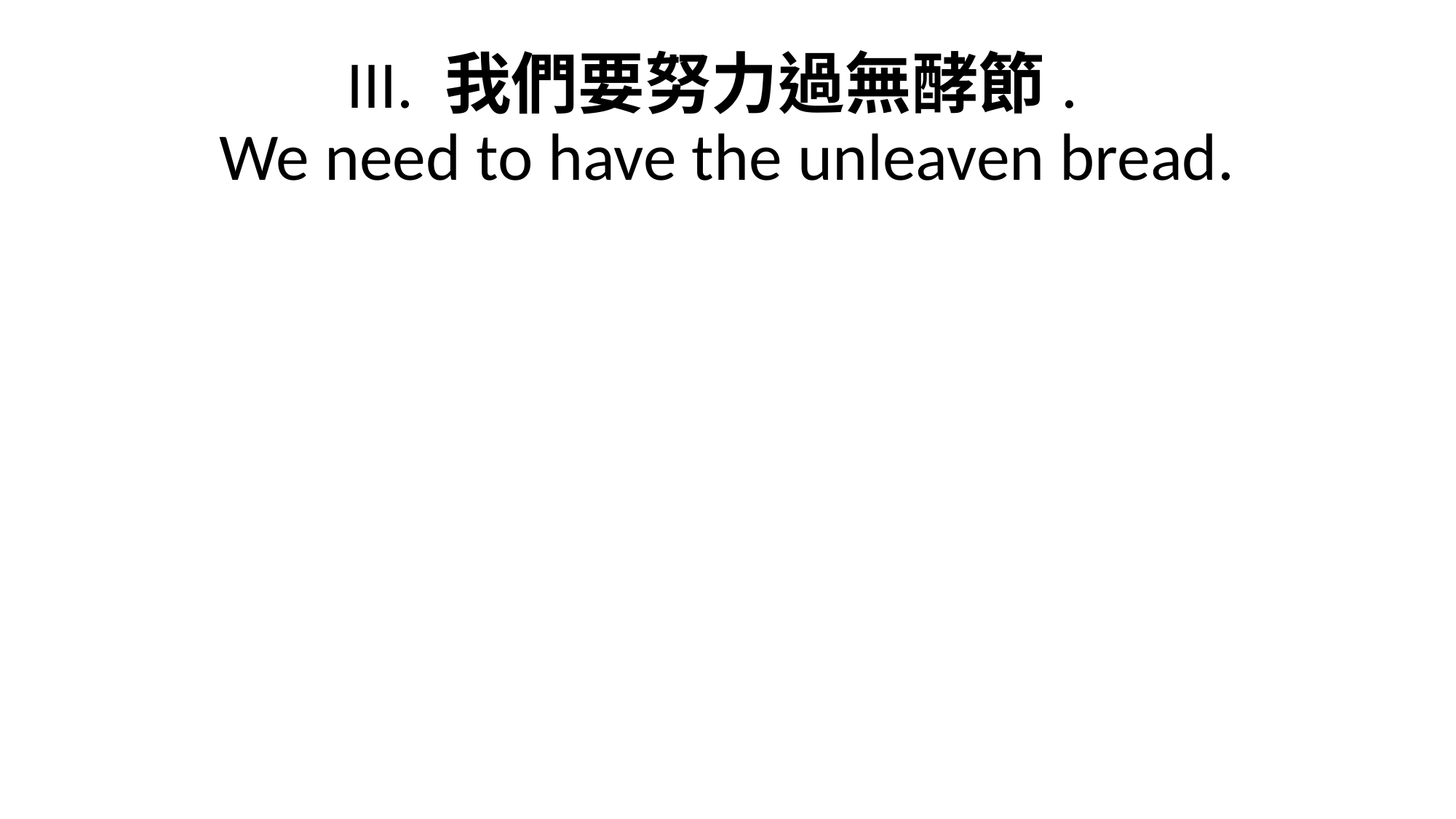

# III. 我們要努力過無酵節. We need to have the unleaven bread.